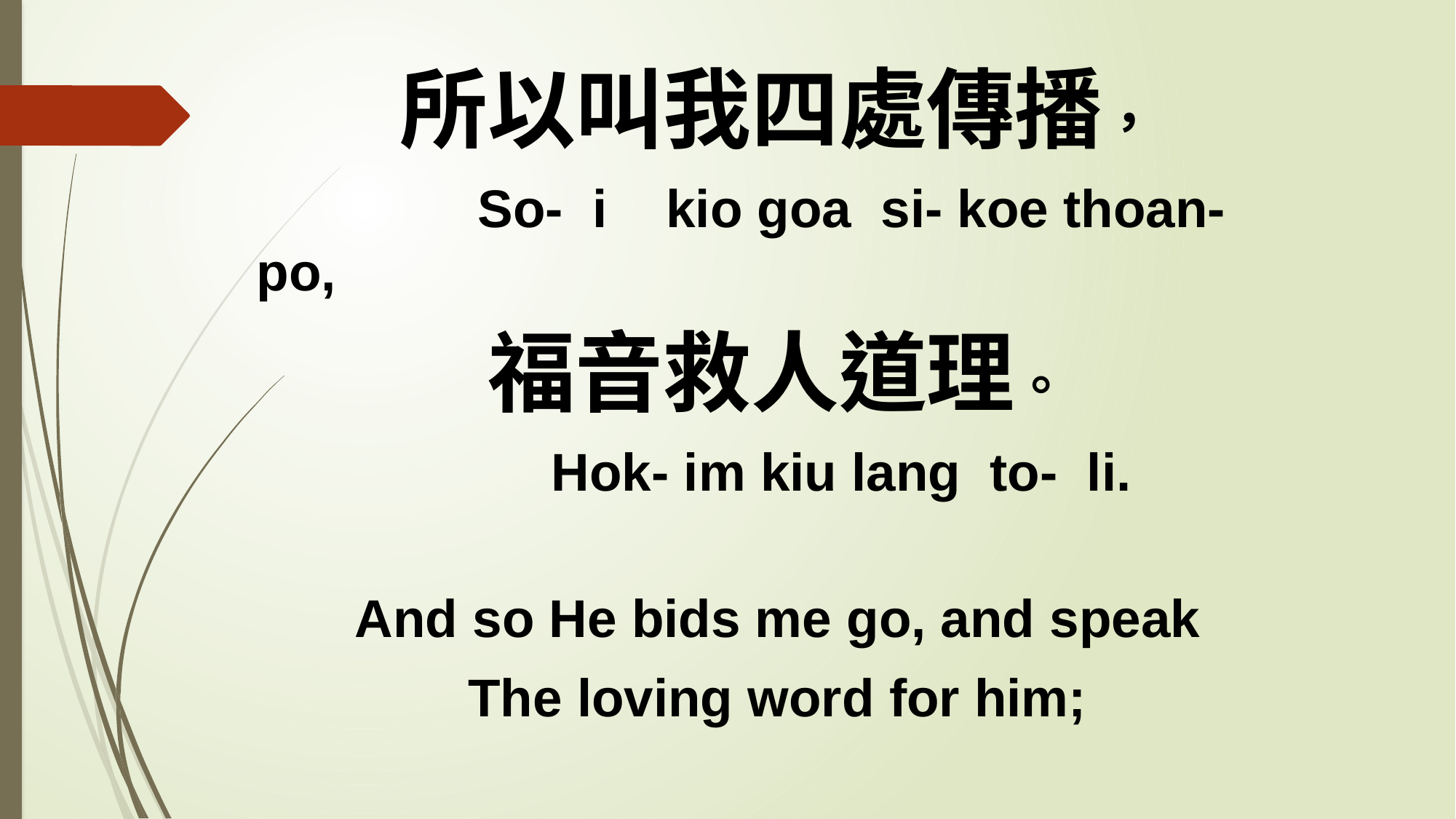

所以叫我四處傳播，
               So-  i    kio goa  si- koe thoan-po,
福音救人道理。
                    Hok- im kiu lang  to-  li.

And so He bids me go, and speak
The loving word for him;